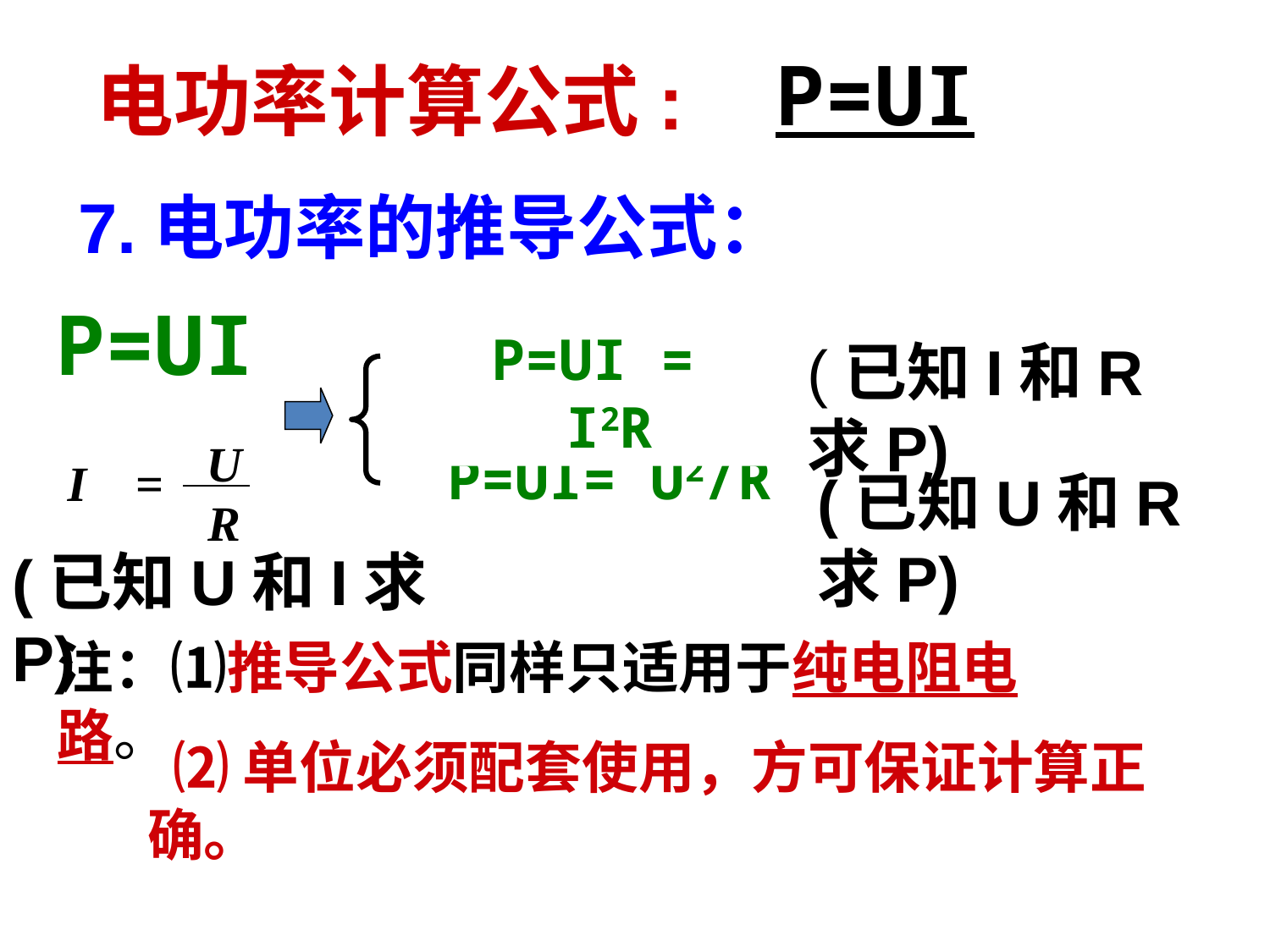

P=UI
 电功率计算公式:
7.电功率的推导公式：
P=UI
P=UI =  I2R
(已知I和R求P)

U
R
I    =

P=UI= U2/R
(已知U和R求P)
(已知U和I求P)
注：⑴推导公式同样只适用于纯电阻电路。
  ⑵单位必须配套使用，方可保证计算正确。